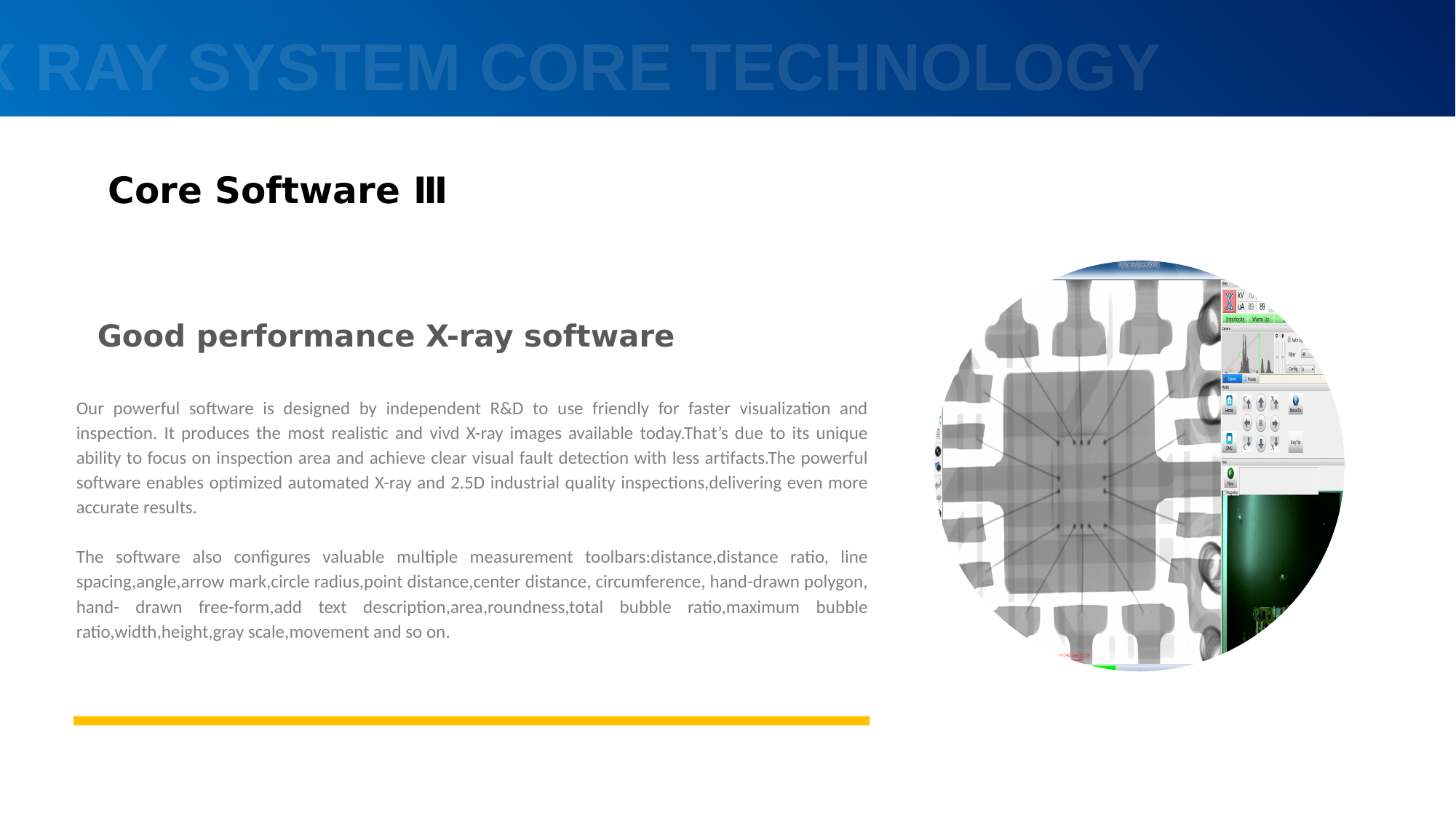

公司介绍
X RAY SYSTEM CORE TECHNOLOGY
Core Software Ⅲ

Good performance X-ray software

Our powerful software is designed by independent R&D to use friendly for faster visualization and inspection. It produces the most realistic and vivd X-ray images available today.That’s due to its unique ability to focus on inspection area and achieve clear visual fault detection with less artifacts.The powerful software enables optimized automated X-ray and 2.5D industrial quality inspections,delivering even more accurate results.

The software also configures valuable multiple measurement toolbars:distance,distance ratio, line spacing,angle,arrow mark,circle radius,point distance,center distance, circumference, hand-drawn polygon, hand- drawn free-form,add text description,area,roundness,total bubble ratio,maximum bubble ratio,width,height,gray scale,movement and so on.